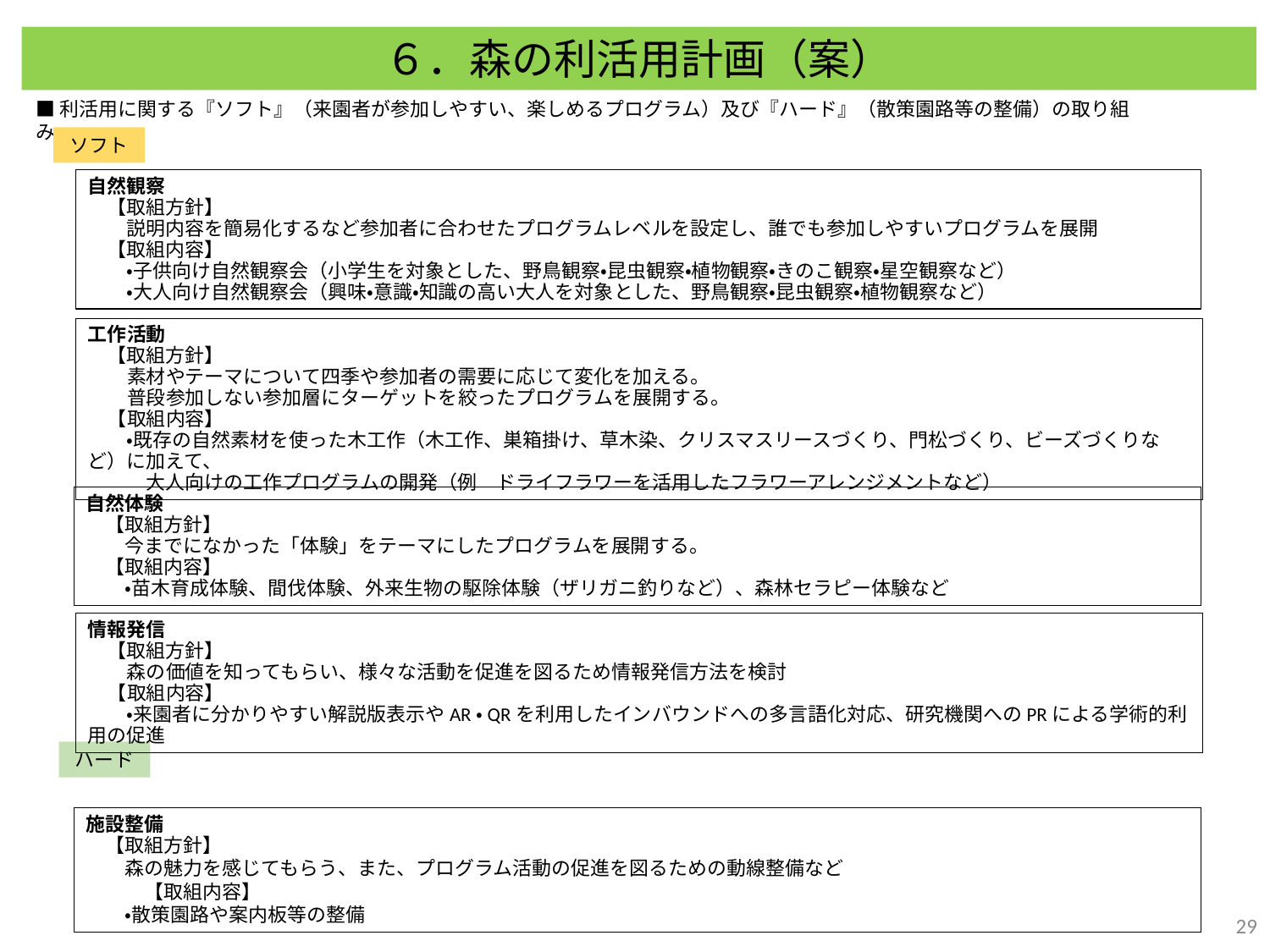

６．森の利活用計画（案）
■利活用に関する『ソフト』（来園者が参加しやすい、楽しめるプログラム）及び『ハード』（散策園路等の整備）の取り組み
ソフト
自然観察
　【取組方針】
　　説明内容を簡易化するなど参加者に合わせたプログラムレベルを設定し、誰でも参加しやすいプログラムを展開
　【取組内容】
　　・子供向け自然観察会（小学生を対象とした、野鳥観察・昆虫観察・植物観察・きのこ観察・星空観察など）
　　・大人向け自然観察会（興味・意識・知識の高い大人を対象とした、野鳥観察・昆虫観察・植物観察など）
工作活動
　【取組方針】
　　素材やテーマについて四季や参加者の需要に応じて変化を加える。
　　普段参加しない参加層にターゲットを絞ったプログラムを展開する。
　【取組内容】
　　・既存の自然素材を使った木工作（木工作、巣箱掛け、草木染、クリスマスリースづくり、門松づくり、ビーズづくりなど）に加えて、
　　　大人向けの工作プログラムの開発（例　ドライフラワーを活用したフラワーアレンジメントなど）
自然体験
　【取組方針】
　　今までになかった「体験」をテーマにしたプログラムを展開する。
　【取組内容】
　　・苗木育成体験、間伐体験、外来生物の駆除体験（ザリガニ釣りなど）、森林セラピー体験など
情報発信
　【取組方針】
　　森の価値を知ってもらい、様々な活動を促進を図るため情報発信方法を検討
　【取組内容】
　　・来園者に分かりやすい解説版表示やAR・QRを利用したインバウンドへの多言語化対応、研究機関へのPRによる学術的利用の促進
ハード
施設整備
　【取組方針】
　　森の魅力を感じてもらう、また、プログラム活動の促進を図るための動線整備など
　　　【取組内容】
　　・散策園路や案内板等の整備
29